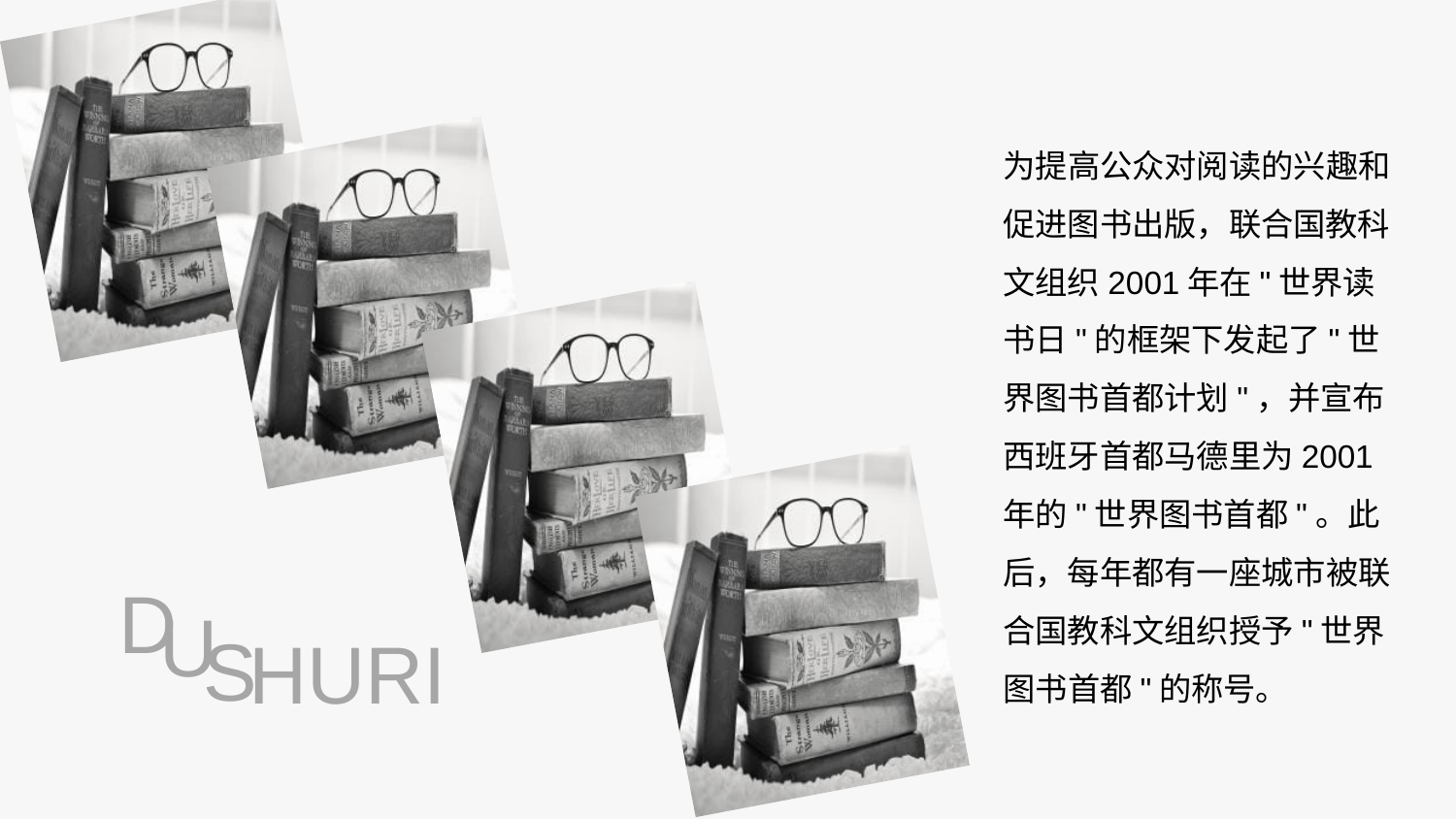

为提高公众对阅读的兴趣和促进图书出版，联合国教科文组织2001年在"世界读书日"的框架下发起了"世界图书首都计划"，并宣布西班牙首都马德里为2001年的"世界图书首都"。此后，每年都有一座城市被联合国教科文组织授予"世界图书首都"的称号。

D
U
S
HURI